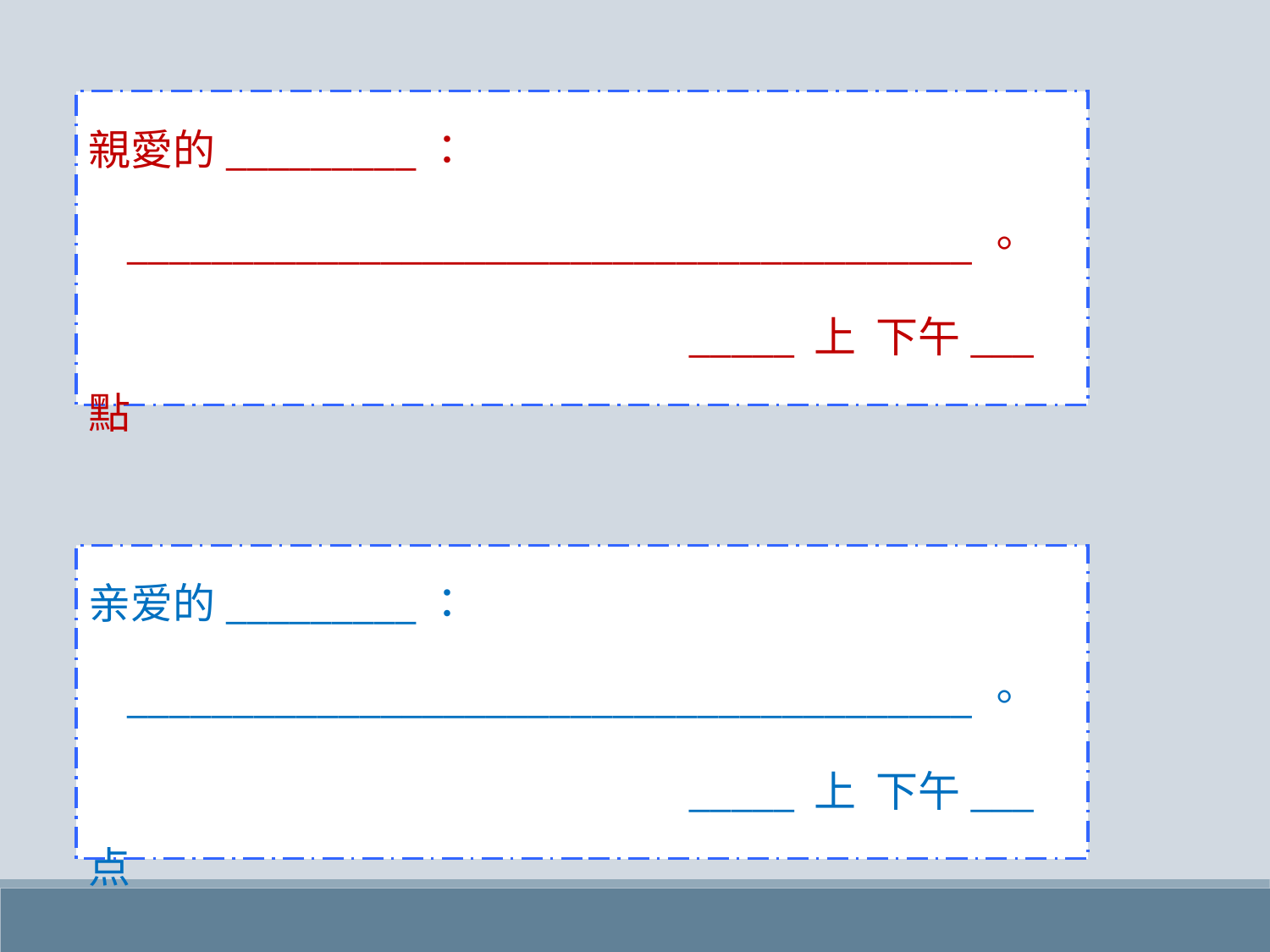

親愛的_________：
    ________________________________________。
                                                               _____ 上  下午___點
亲爱的_________：
    ________________________________________。
                                                               _____ 上  下午___点